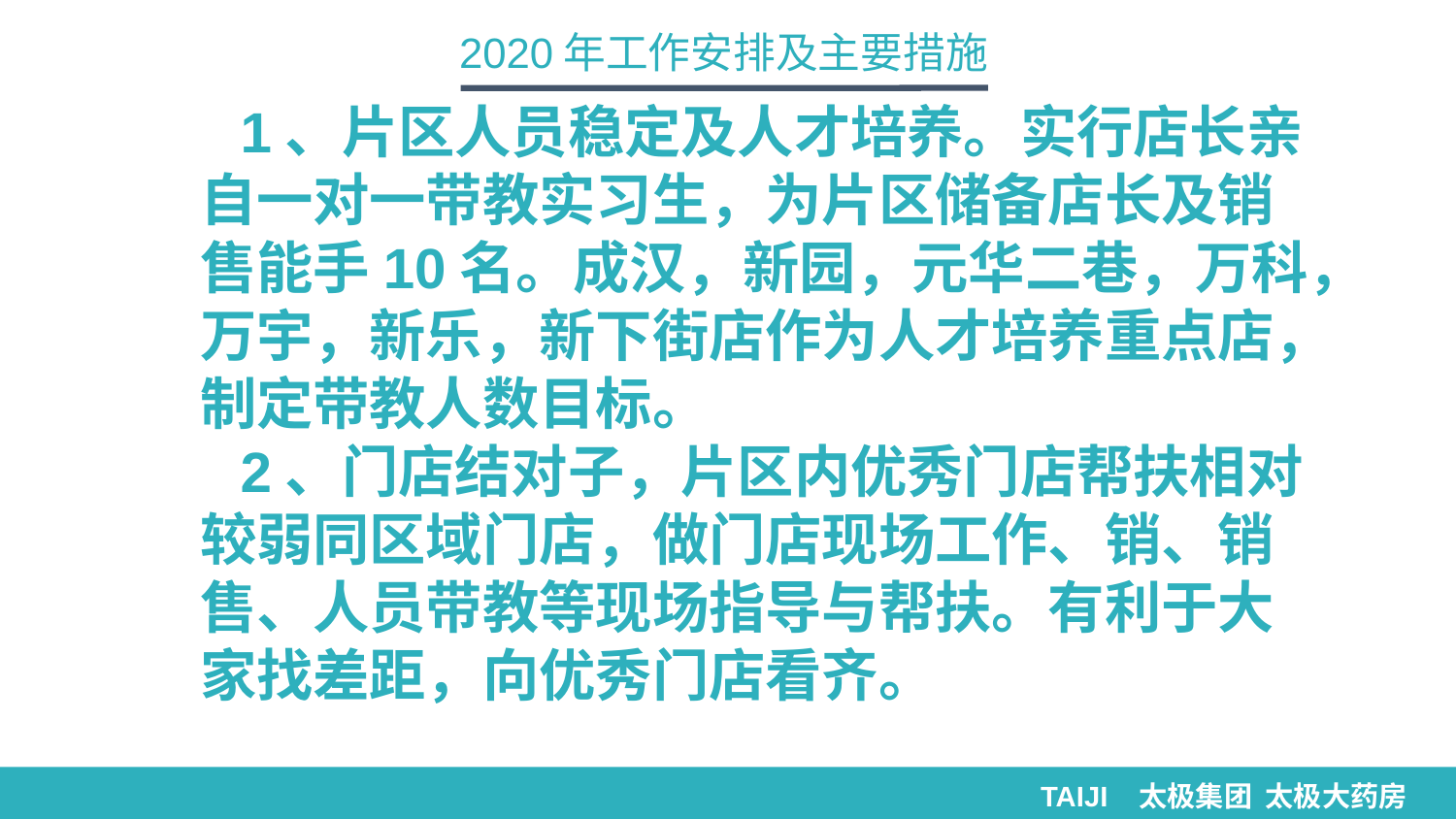

2020年工作安排及主要措施
1、片区人员稳定及人才培养。实行店长亲自一对一带教实习生，为片区储备店长及销售能手10名。成汉，新园，元华二巷，万科，万宇，新乐，新下街店作为人才培养重点店，制定带教人数目标。
2、门店结对子，片区内优秀门店帮扶相对较弱同区域门店，做门店现场工作、销、销售、人员带教等现场指导与帮扶。有利于大家找差距，向优秀门店看齐。

TAIJI   太极集团  太极大药房